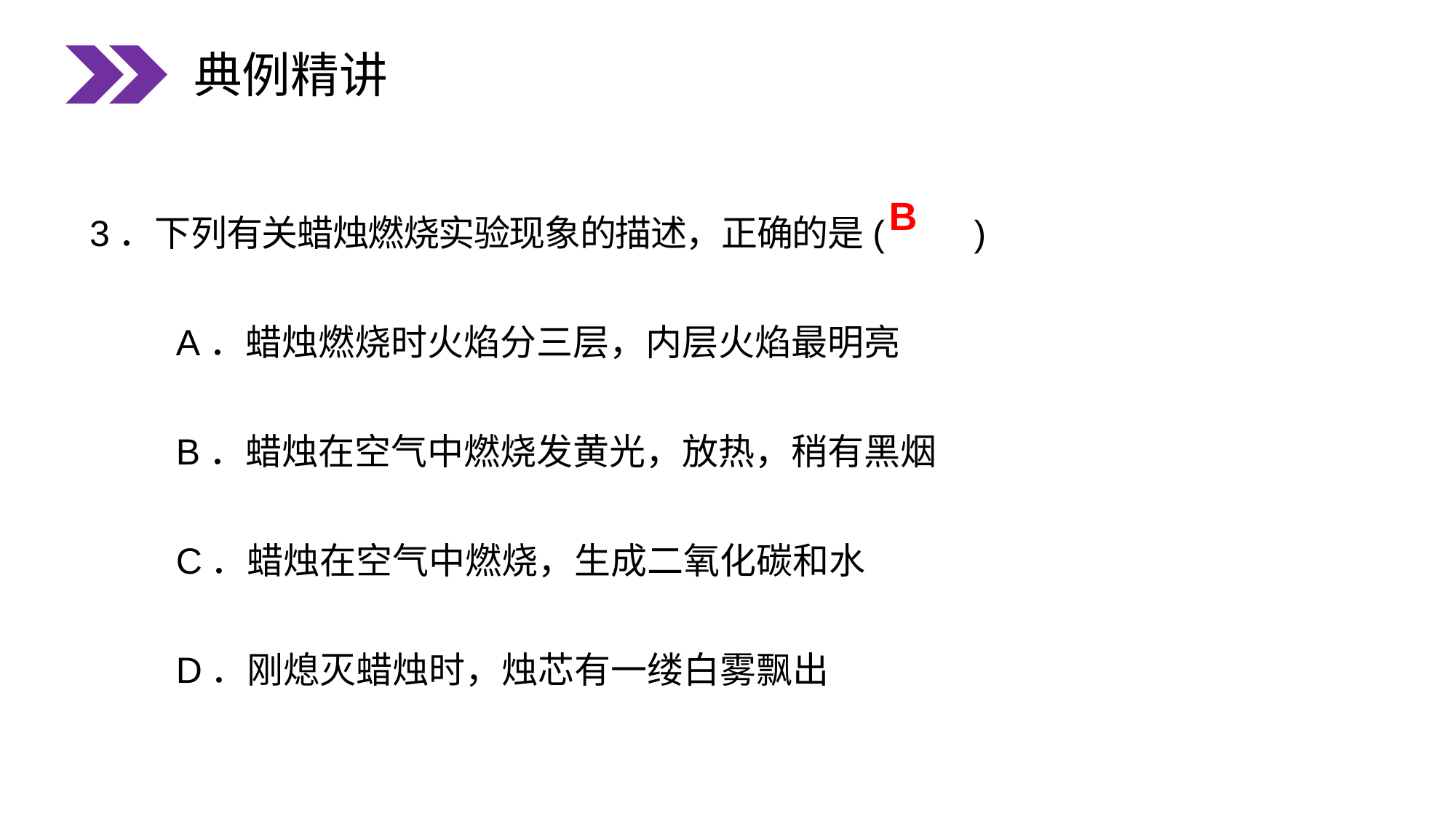

典例精讲
3．下列有关蜡烛燃烧实验现象的描述，正确的是(　　)
A．蜡烛燃烧时火焰分三层，内层火焰最明亮
B．蜡烛在空气中燃烧发黄光，放热，稍有黑烟
C．蜡烛在空气中燃烧，生成二氧化碳和水
D．刚熄灭蜡烛时，烛芯有一缕白雾飘出
B